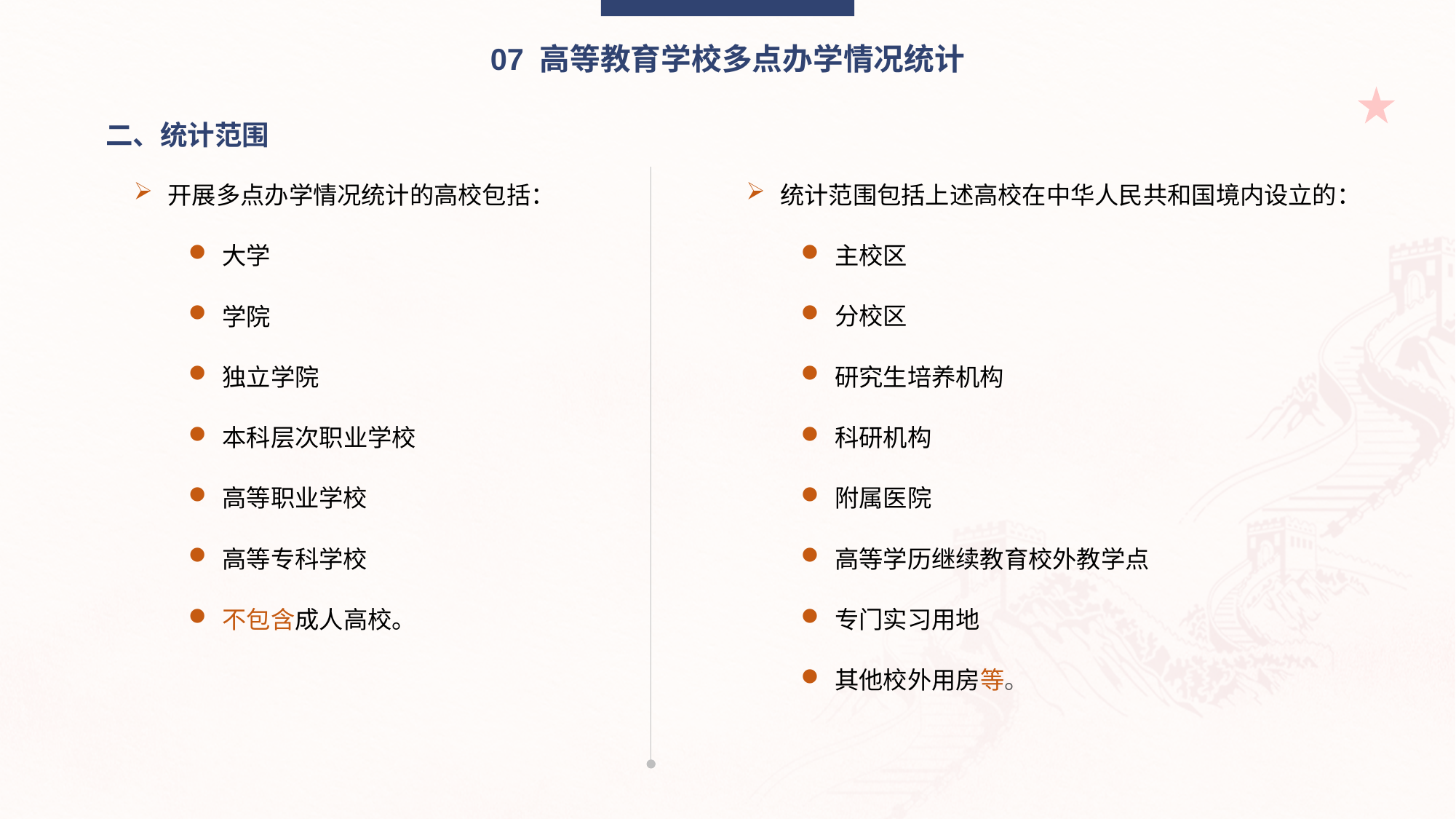

07 高等教育学校多点办学情况统计
二、统计范围
开展多点办学情况统计的高校包括：
大学
学院
独立学院
本科层次职业学校
高等职业学校
高等专科学校
不包含成人高校。
统计范围包括上述高校在中华人民共和国境内设立的：
主校区
分校区
研究生培养机构
科研机构
附属医院
高等学历继续教育校外教学点
专门实习用地
其他校外用房等。